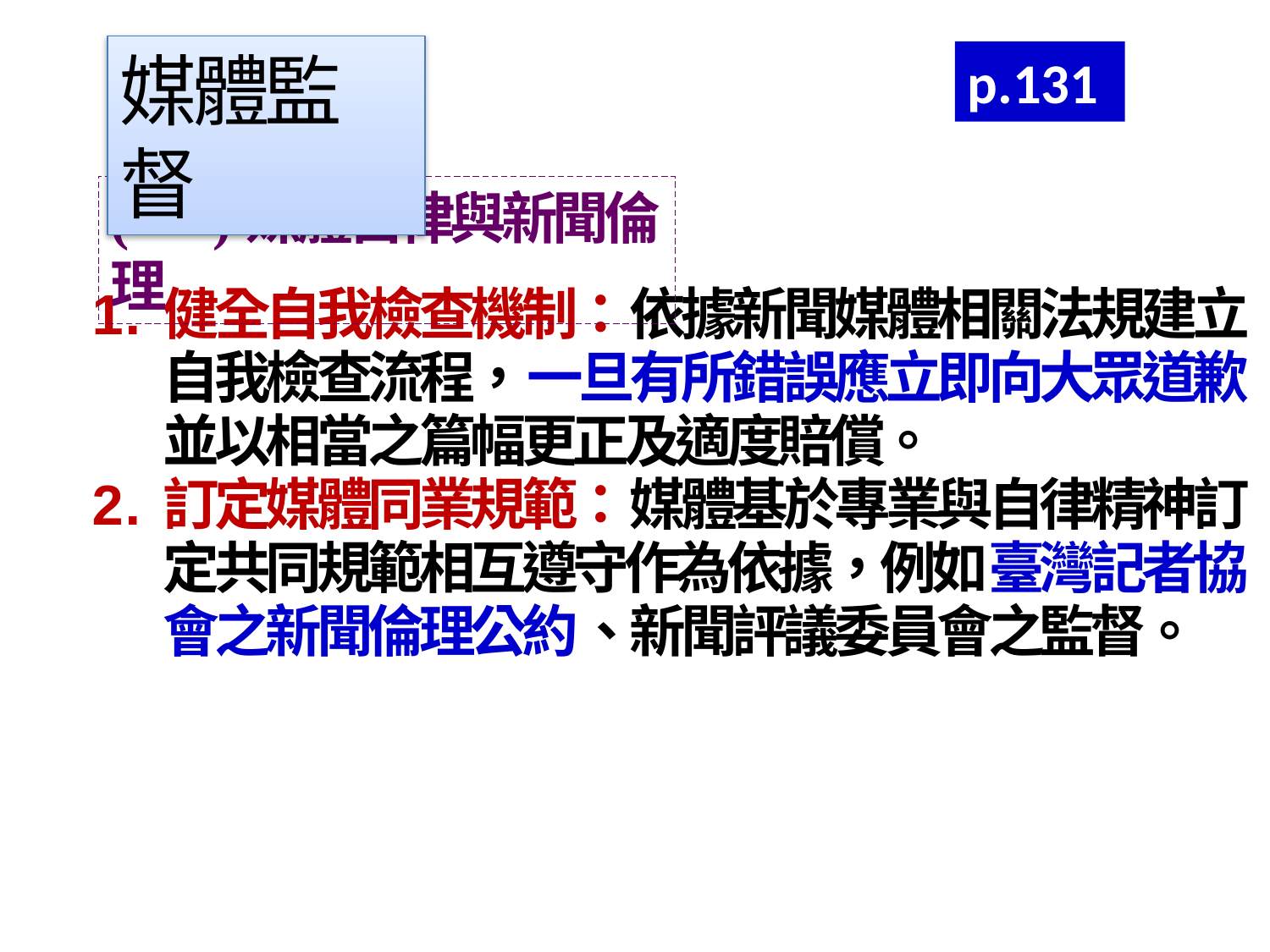

媒體監督
p.131
(一)媒體自律與新聞倫理
健全自我檢查機制：依據新聞媒體相關法規建立自我檢查流程，一旦有所錯誤應立即向大眾道歉並以相當之篇幅更正及適度賠償。
訂定媒體同業規範：媒體基於專業與自律精神訂定共同規範相互遵守作為依據，例如臺灣記者協會之新聞倫理公約、新聞評議委員會之監督。